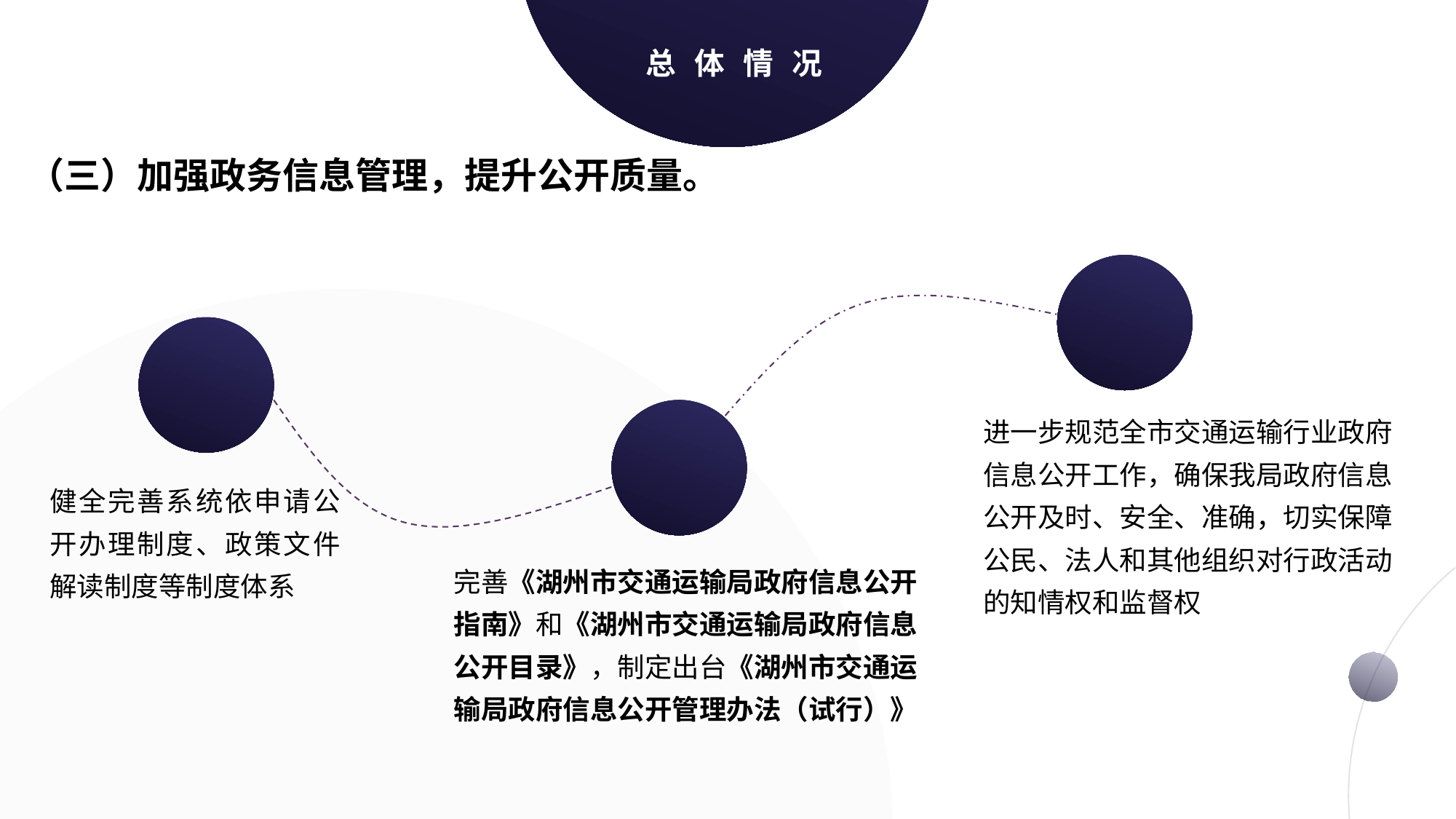

总体情况

（三）加强政务信息管理，提升公开质量。

进一步规范全市交通运输行业政府信息公开工作，确保我局政府信息公开及时、安全、准确，切实保障公民、法人和其他组织对行政活动的知情权和监督权
健全完善系统依申请公开办理制度、政策文件解读制度等制度体系
完善《湖州市交通运输局政府信息公开指南》和《湖州市交通运输局政府信息公开目录》，制定出台《湖州市交通运输局政府信息公开管理办法（试行）》